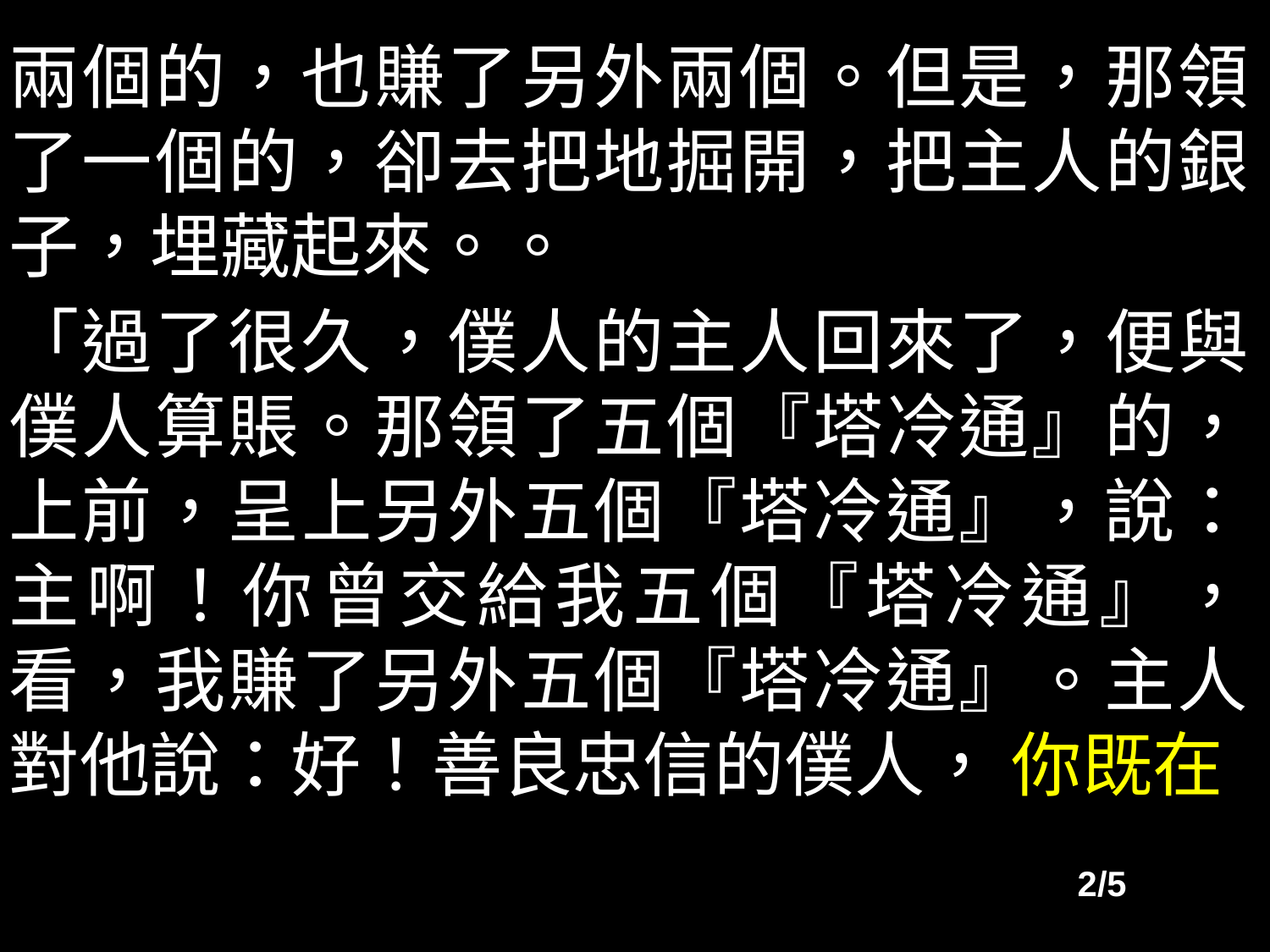

兩個的，也賺了另外兩個。但是，那領了一個的，卻去把地掘開，把主人的銀子，埋藏起來。。
「過了很久，僕人的主人回來了，便與僕人算賬。那領了五個『塔冷通』的，上前，呈上另外五個『塔冷通』，說：主啊！你曾交給我五個『塔冷通』，看，我賺了另外五個『塔冷通』。主人對他說：好！善良忠信的僕人， 你既在
2/5